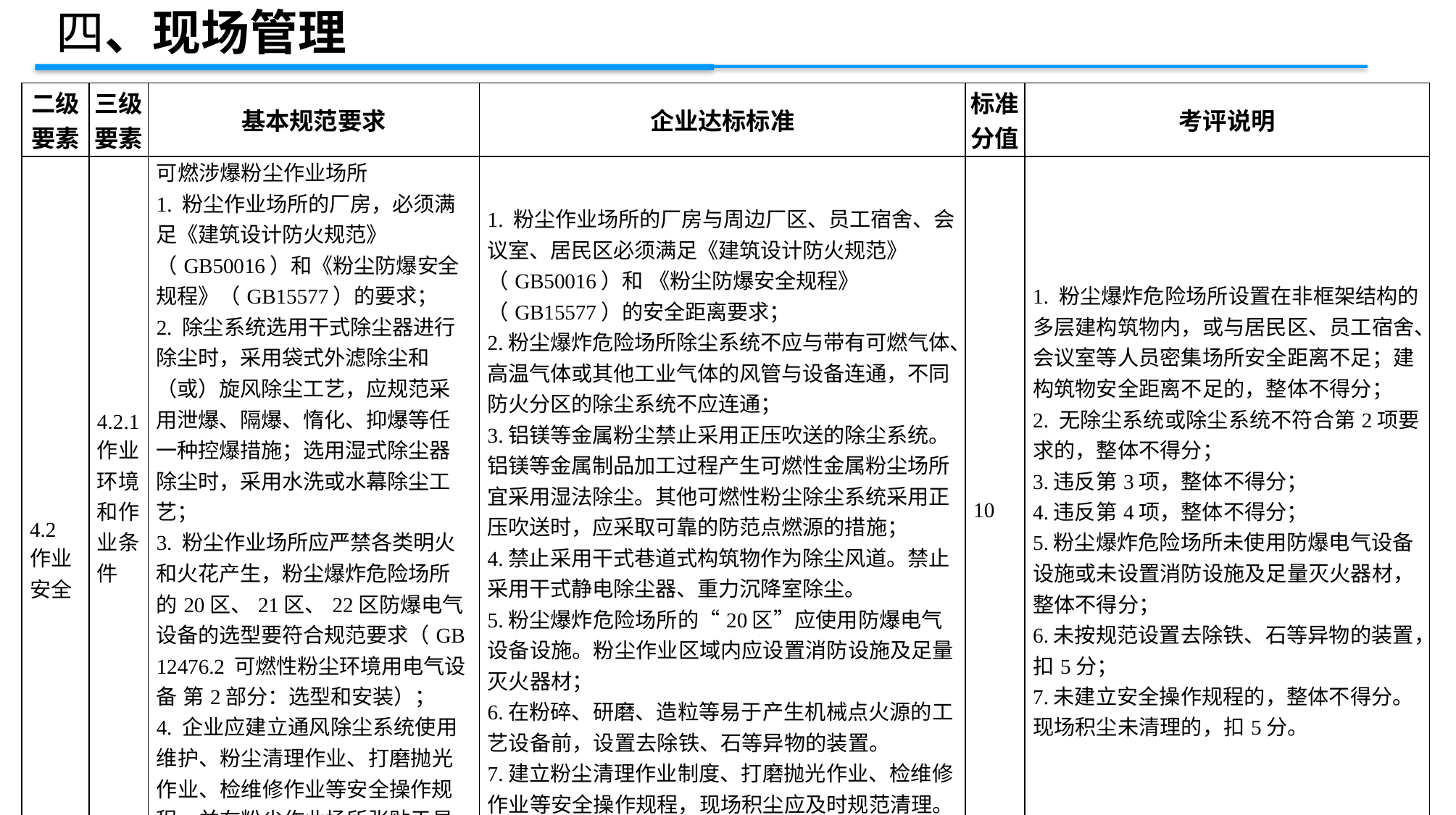

四、现场管理

| 二级 要素 | 三级 要素 | 基本规范要求 | 企业达标标准 | 标准 分值 | 考评说明 |
| --- | --- | --- | --- | --- | --- |
| 4.2作业安全 | 4.2.1作业环境和作业条件 | 可燃涉爆粉尘作业场所 1. 粉尘作业场所的厂房，必须满足《建筑设计防火规范》（GB50016）和《粉尘防爆安全规程》（GB15577）的要求； 2. 除尘系统选用干式除尘器进行除尘时，采用袋式外滤除尘和（或）旋风除尘工艺，应规范采用泄爆、隔爆、惰化、抑爆等任一种控爆措施；选用湿式除尘器除尘时，采用水洗或水幕除尘工艺； 3. 粉尘作业场所应严禁各类明火和火花产生，粉尘爆炸危险场所的20区、21区、22区防爆电气设备的选型要符合规范要求（GB 12476.2 可燃性粉尘环境用电气设备 第2部分：选型和安装）； 4. 企业应建立通风除尘系统使用维护、粉尘清理作业、打磨抛光作业、检维修作业等安全操作规程，并在粉尘作业场所张贴于显著位置。 | 1. 粉尘作业场所的厂房与周边厂区、员工宿舍、会议室、居民区必须满足《建筑设计防火规范》（GB50016）和 《粉尘防爆安全规程》（GB15577）的安全距离要求； 2.粉尘爆炸危险场所除尘系统不应与带有可燃气体、高温气体或其他工业气体的风管与设备连通，不同防火分区的除尘系统不应连通； 3.铝镁等金属粉尘禁止采用正压吹送的除尘系统。铝镁等金属制品加工过程产生可燃性金属粉尘场所宜采用湿法除尘。其他可燃性粉尘除尘系统采用正压吹送时，应采取可靠的防范点燃源的措施； 4.禁止采用干式巷道式构筑物作为除尘风道。禁止采用干式静电除尘器、重力沉降室除尘。 5.粉尘爆炸危险场所的“20区”应使用防爆电气设备设施。粉尘作业区域内应设置消防设施及足量灭火器材； 6.在粉碎、研磨、造粒等易于产生机械点火源的工艺设备前，设置去除铁、石等异物的装置。 7.建立粉尘清理作业制度、打磨抛光作业、检维修作业等安全操作规程，现场积尘应及时规范清理。 | 10 | 1. 粉尘爆炸危险场所设置在非框架结构的多层建构筑物内，或与居民区、员工宿舍、会议室等人员密集场所安全距离不足；建构筑物安全距离不足的，整体不得分； 2. 无除尘系统或除尘系统不符合第2项要求的，整体不得分； 3.违反第3项，整体不得分； 4.违反第4项，整体不得分； 5.粉尘爆炸危险场所未使用防爆电气设备设施或未设置消防设施及足量灭火器材，整体不得分； 6.未按规范设置去除铁、石等异物的装置，扣5分； 7.未建立安全操作规程的，整体不得分。现场积尘未清理的，扣5分。 |
|  | 按照《浙江省安全生产监督管理局2017年度“三场所三企业”安全生产专项整治工作方案》要求，增加了易发生重特大事故的可燃涉爆粉尘作业场所、喷涂作业场所内容，设置多项违反标准而整体不得分的考核项，加大考核力度，让企业引起足够的重视。 |  |  |  |  |